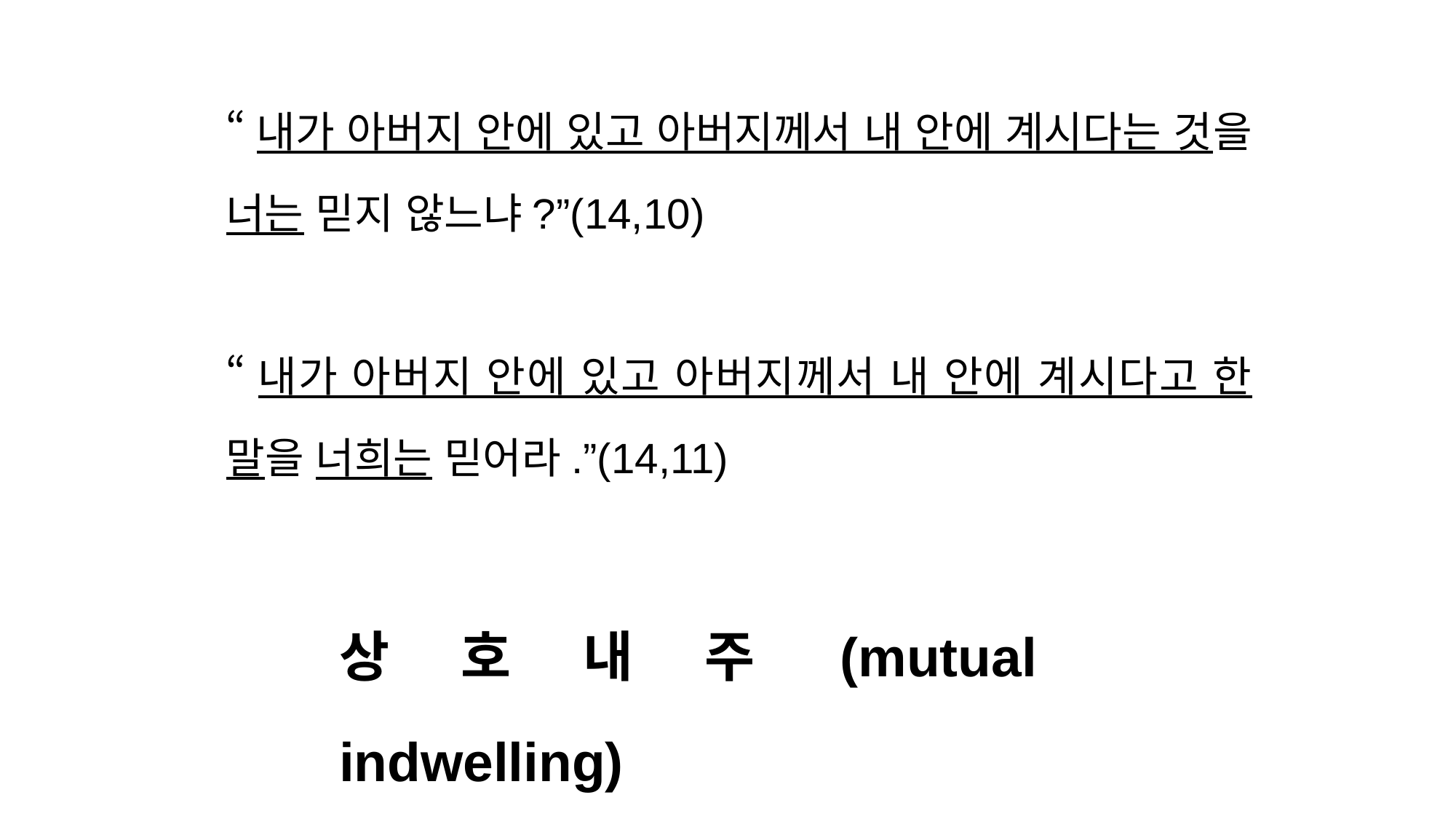

“내가 아버지 안에 있고 아버지께서 내 안에 계시다는 것을 너는 믿지 않느냐?”(14,10)

“내가 아버지 안에 있고 아버지께서 내 안에 계시다고 한 말을 너희는 믿어라.”(14,11)
상호내주(mutual indwelling)